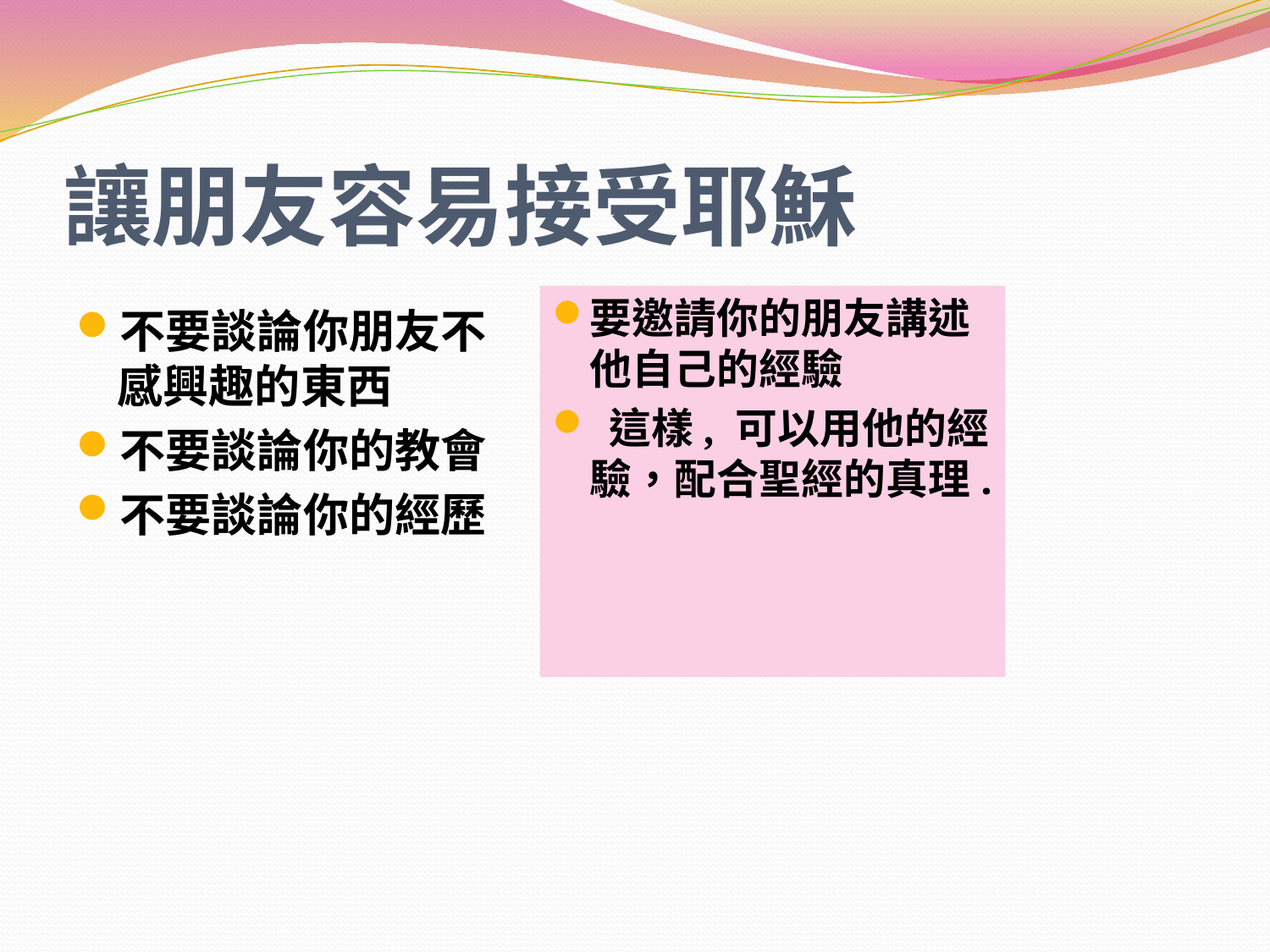

# 讓朋友容易接受耶穌
要邀請你的朋友講述他自己的經驗
 這樣, 可以用他的經驗，配合聖經的真理.

不要談論你朋友不感興趣的東西
不要談論你的教會
不要談論你的經歷